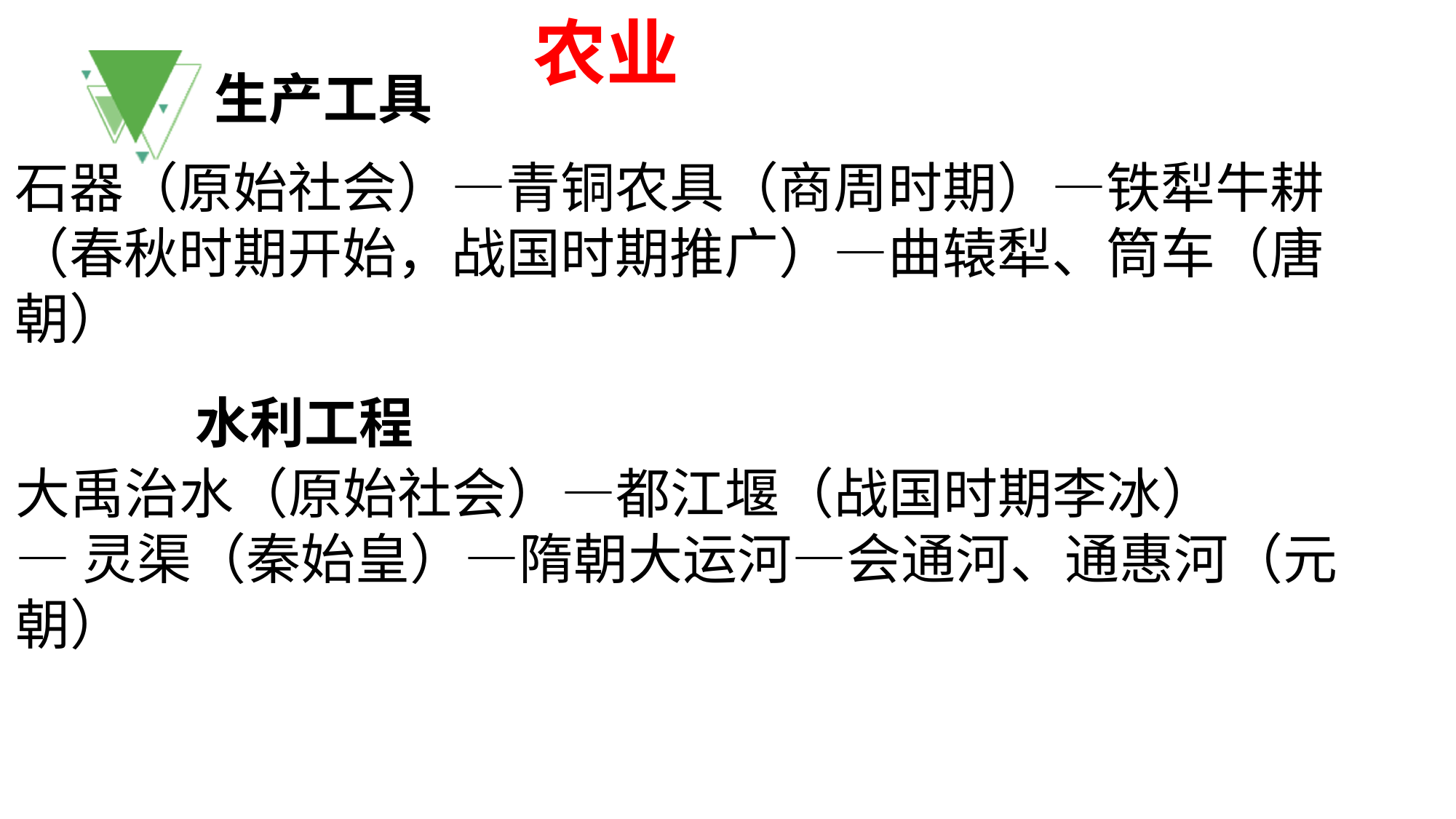

农业
生产工具
石器（原始社会）—青铜农具（商周时期）—铁犁牛耕（春秋时期开始，战国时期推广）—曲辕犁、筒车（唐朝）
水利工程
大禹治水（原始社会）—都江堰（战国时期李冰）
—灵渠（秦始皇）—隋朝大运河—会通河、通惠河（元朝）